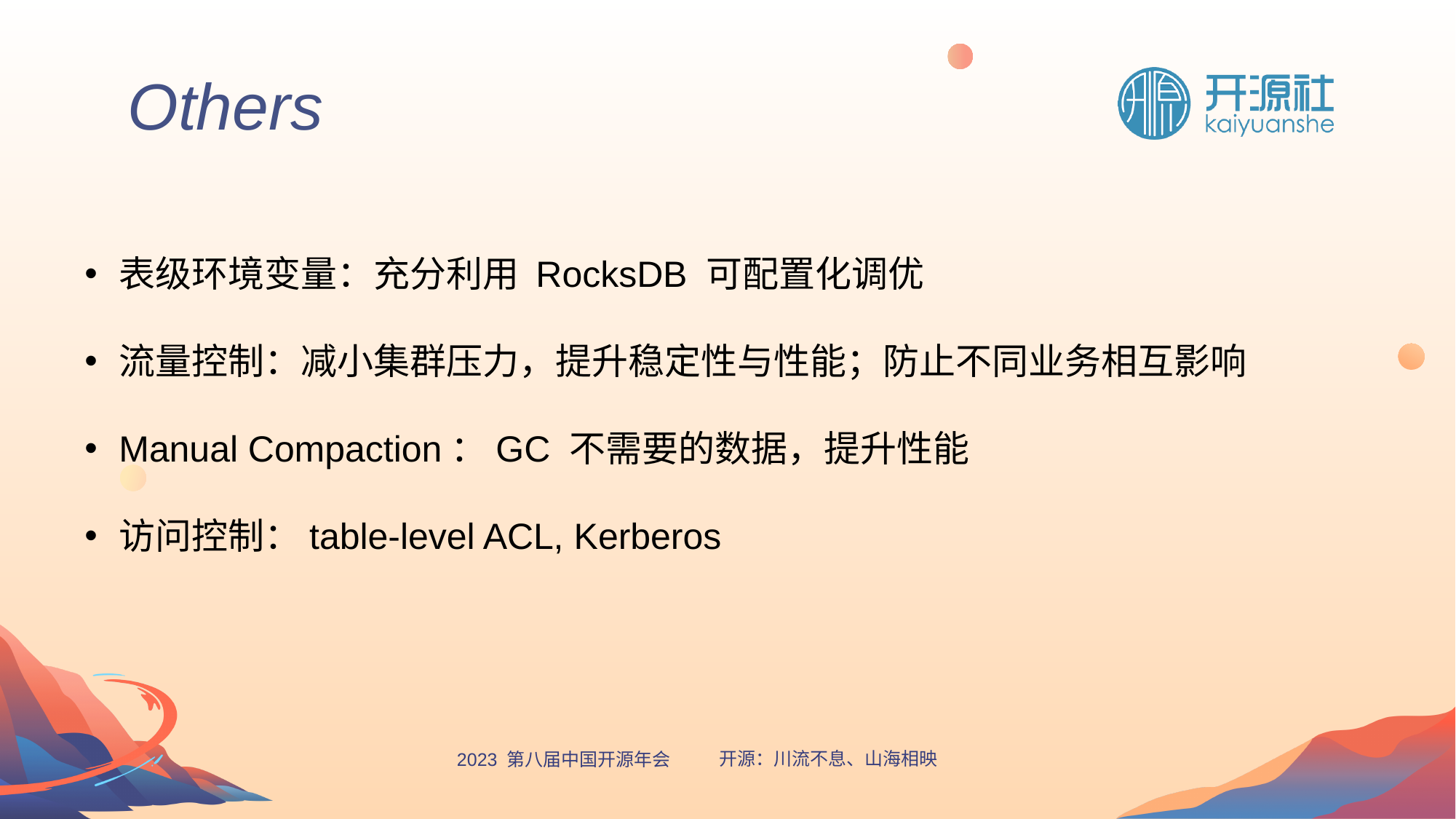

Others
表级环境变量：充分利用 RocksDB 可配置化调优
流量控制：减小集群压力，提升稳定性与性能；防止不同业务相互影响
Manual Compaction：GC 不需要的数据，提升性能
访问控制：table-level ACL, Kerberos